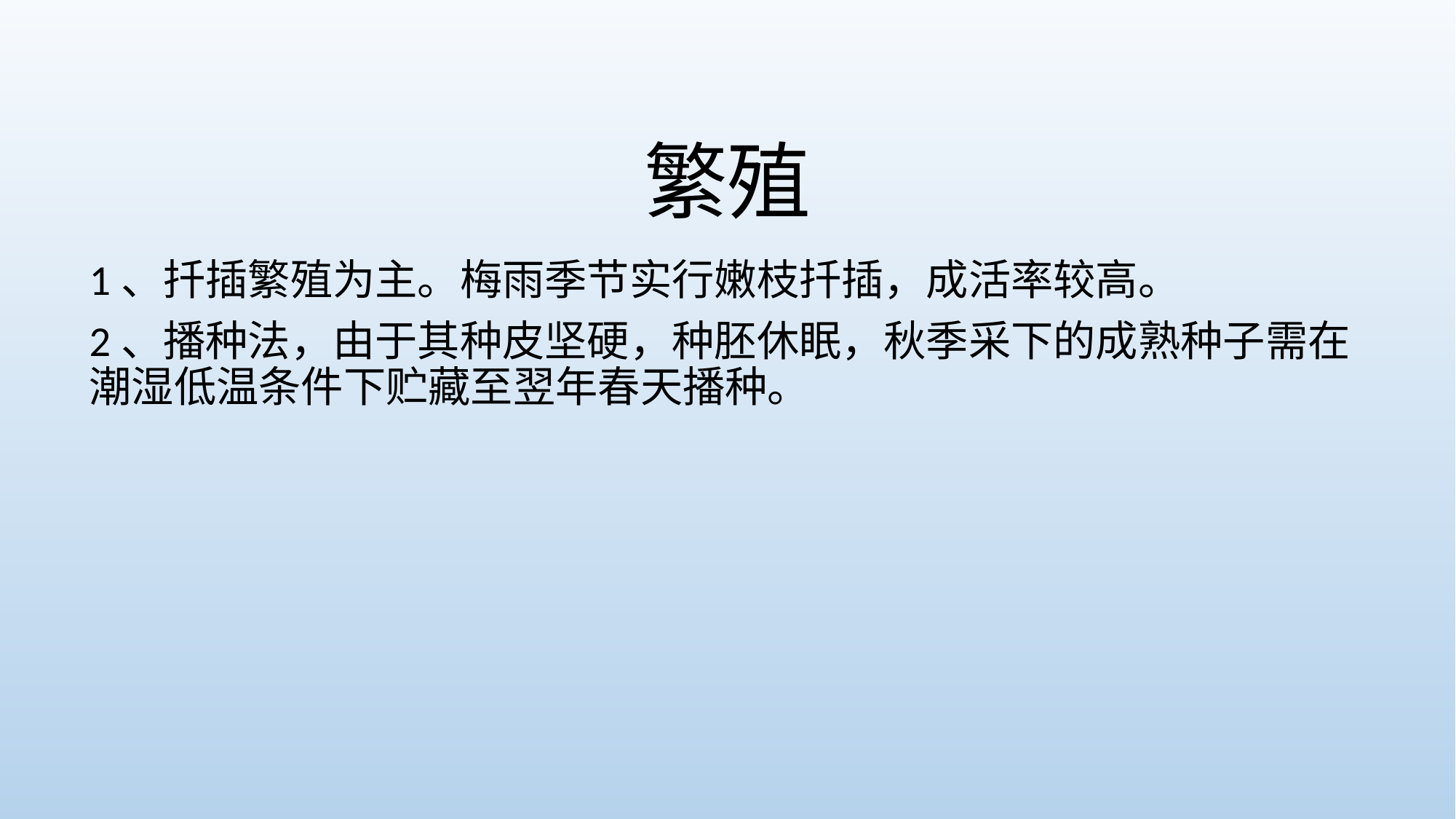

# 繁殖
1、扦插繁殖为主。梅雨季节实行嫩枝扦插，成活率较高。
2、播种法，由于其种皮坚硬，种胚休眠，秋季采下的成熟种子需在潮湿低温条件下贮藏至翌年春天播种。